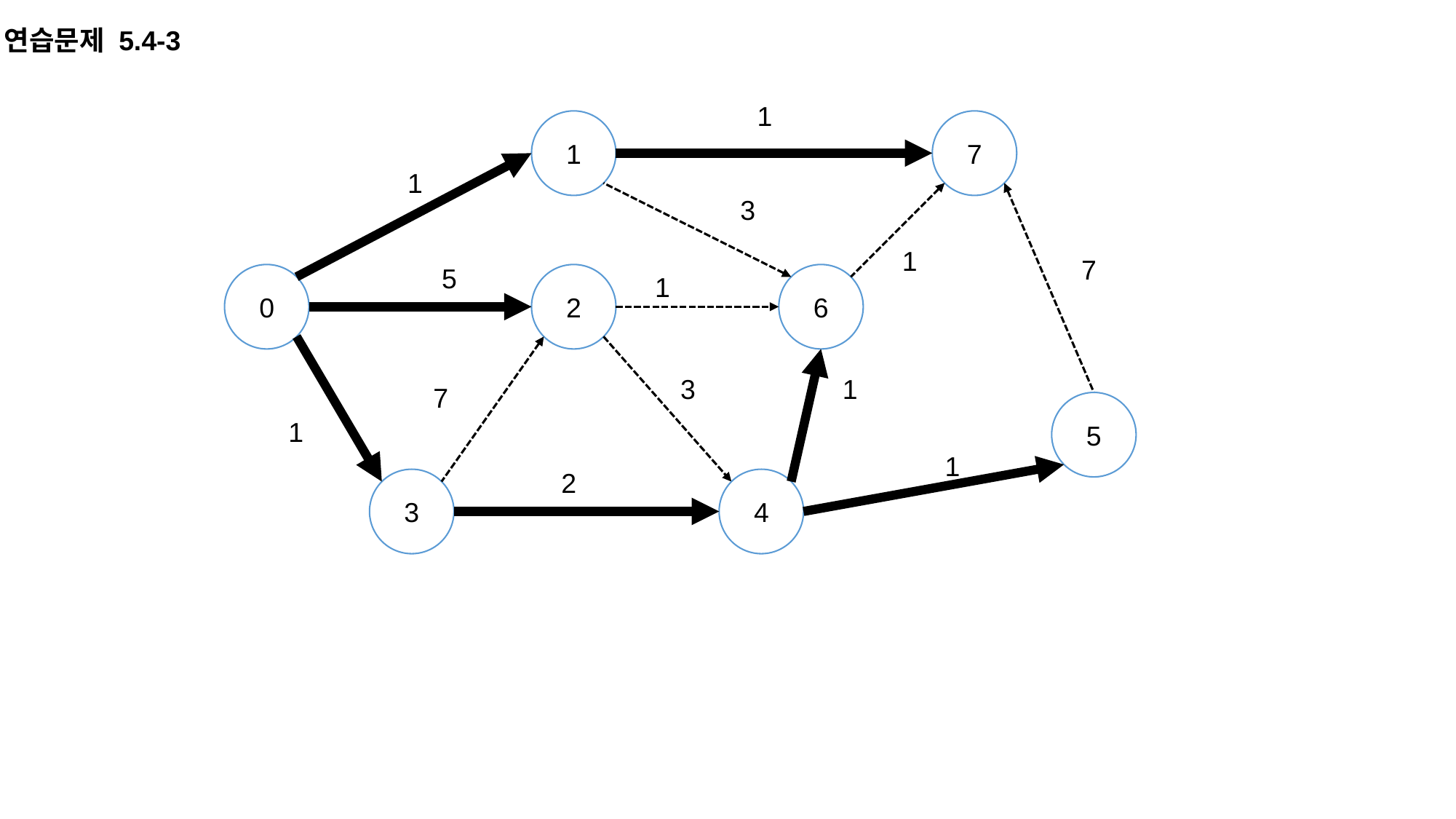

연습문제 5.4-3
1
1
7
1
3
1
7
5
0
2
1
6
3
1
7
5
1
1
2
3
4